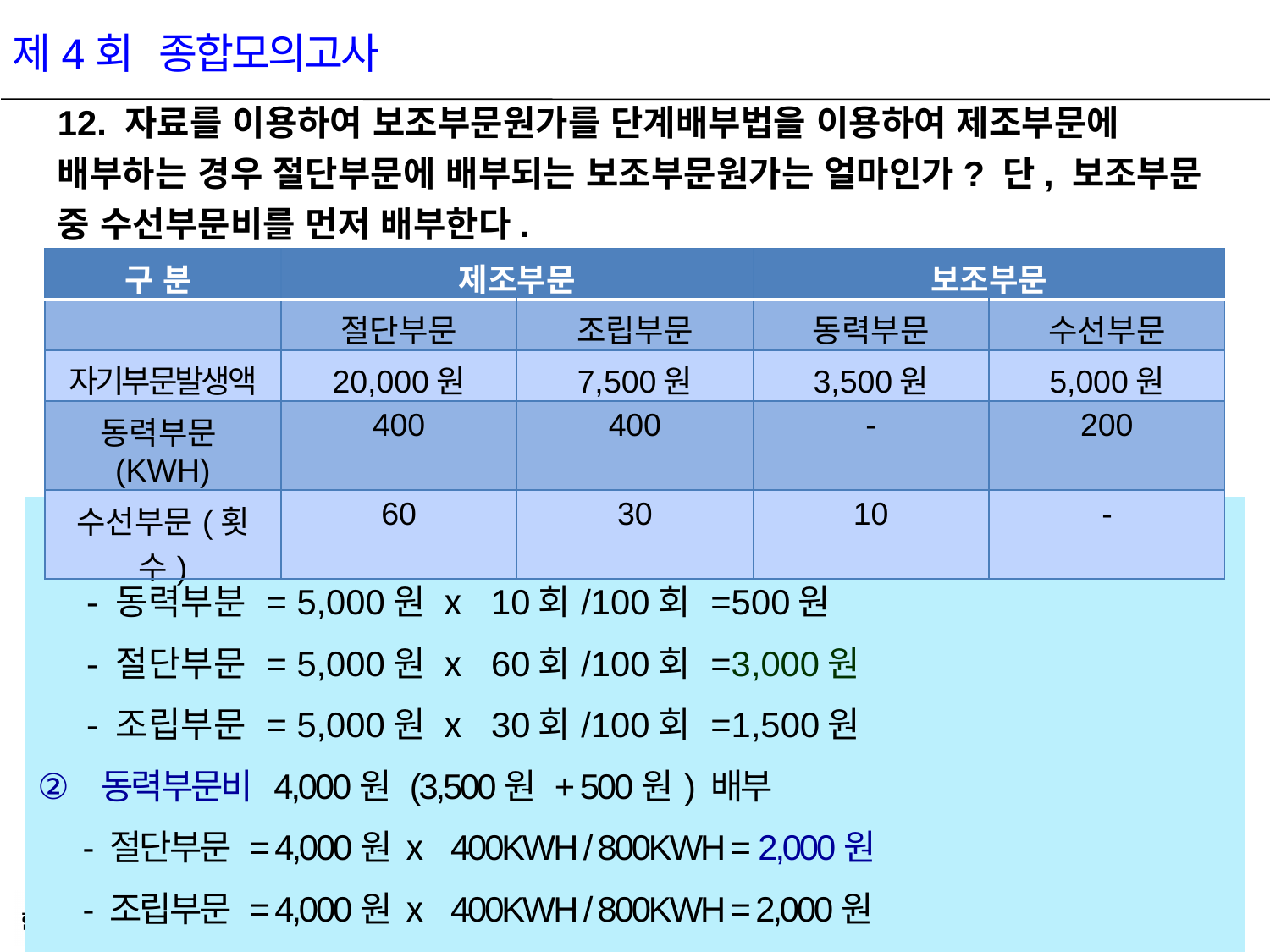

제4회   종합모의고사
12. 자료를 이용하여 보조부문원가를 단계배부법을 이용하여 제조부문에 배부하는 경우 절단부문에 배부되는 보조부문원가는 얼마인가? 단, 보조부문 중 수선부문비를 먼저 배부한다.
| 구 분 | 제조부문 |  | 보조부문 |  |
| --- | --- | --- | --- | --- |
|  | 절단부문 | 조립부문 | 동력부문 | 수선부문 |
| 자기부문발생액 | 20,000원 | 7,500원 | 3,500원 | 5,000원 |
| 동력부문(KWH) | 400 | 400 | - | 200 |
| 수선부문(횟수) | 60 | 30 | 10 | - |
| ① 수선부문비 5,000원 배부 - 동력부분 = 5,000원 ⅹ 10회/100회 =500원 - 절단부문 = 5,000원 ⅹ 60회/100회 =3,000원 - 조립부문 = 5,000원 ⅹ 30회/100회 =1,500원 동력부문비 4,000원 (3,500원 + 500원) 배부 - 절단부문 = 4,000원 ⅹ 400KWH / 800KWH = 2,000원 - 조립부문 = 4,000원 ⅹ 400KWH / 800KWH = 2,000원 따라서, 수선부문비 3,000원 + 동력부문비 2,000원 = 5,000원 |
| --- |
12